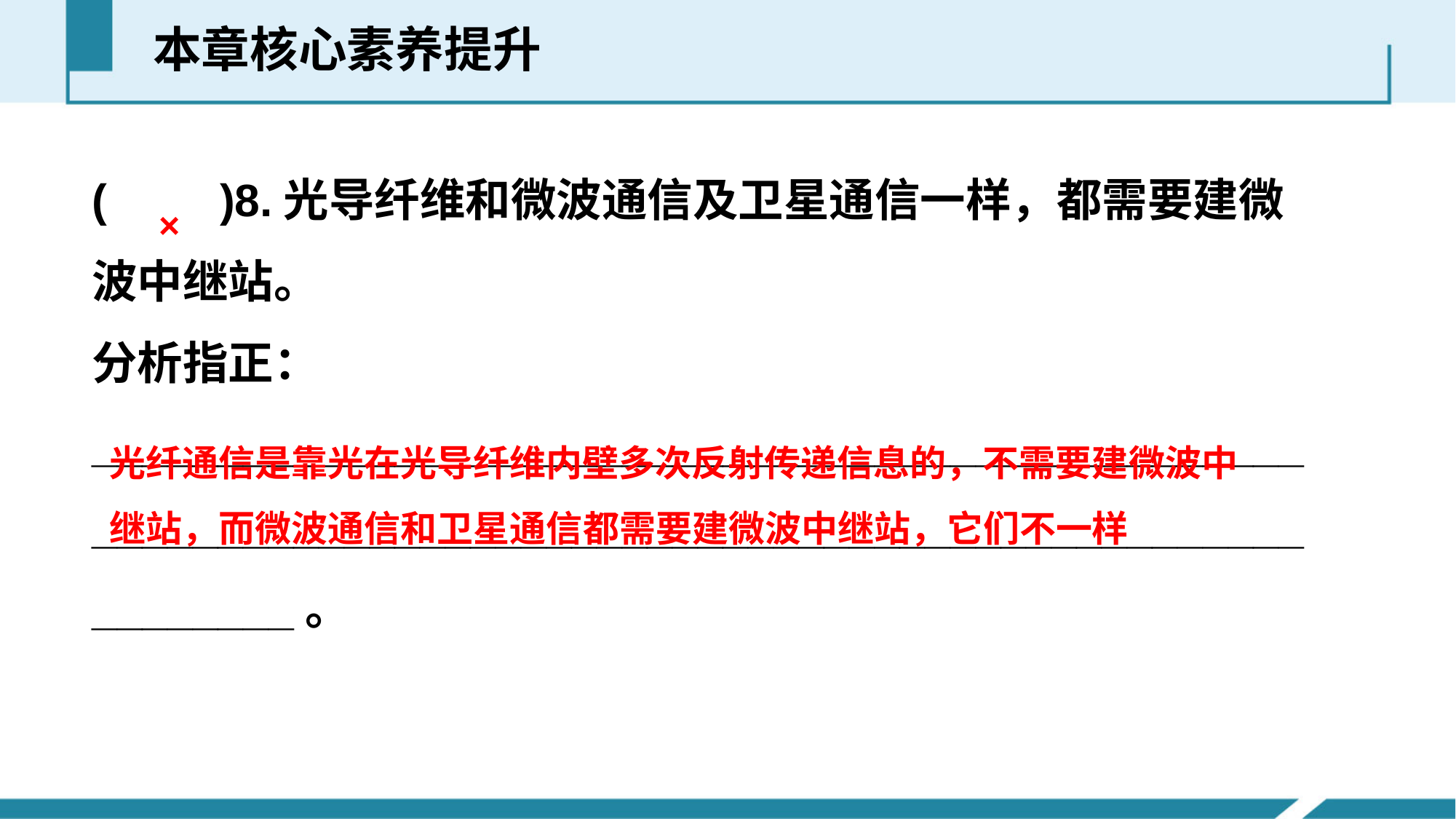

本章核心素养提升
(　　)8.光导纤维和微波通信及卫星通信一样，都需要建微波中继站。
分析指正：________________________________________________________________________________________________________。
×
光纤通信是靠光在光导纤维内壁多次反射传递信息的，不需要建微波中继站，而微波通信和卫星通信都需要建微波中继站，它们不一样